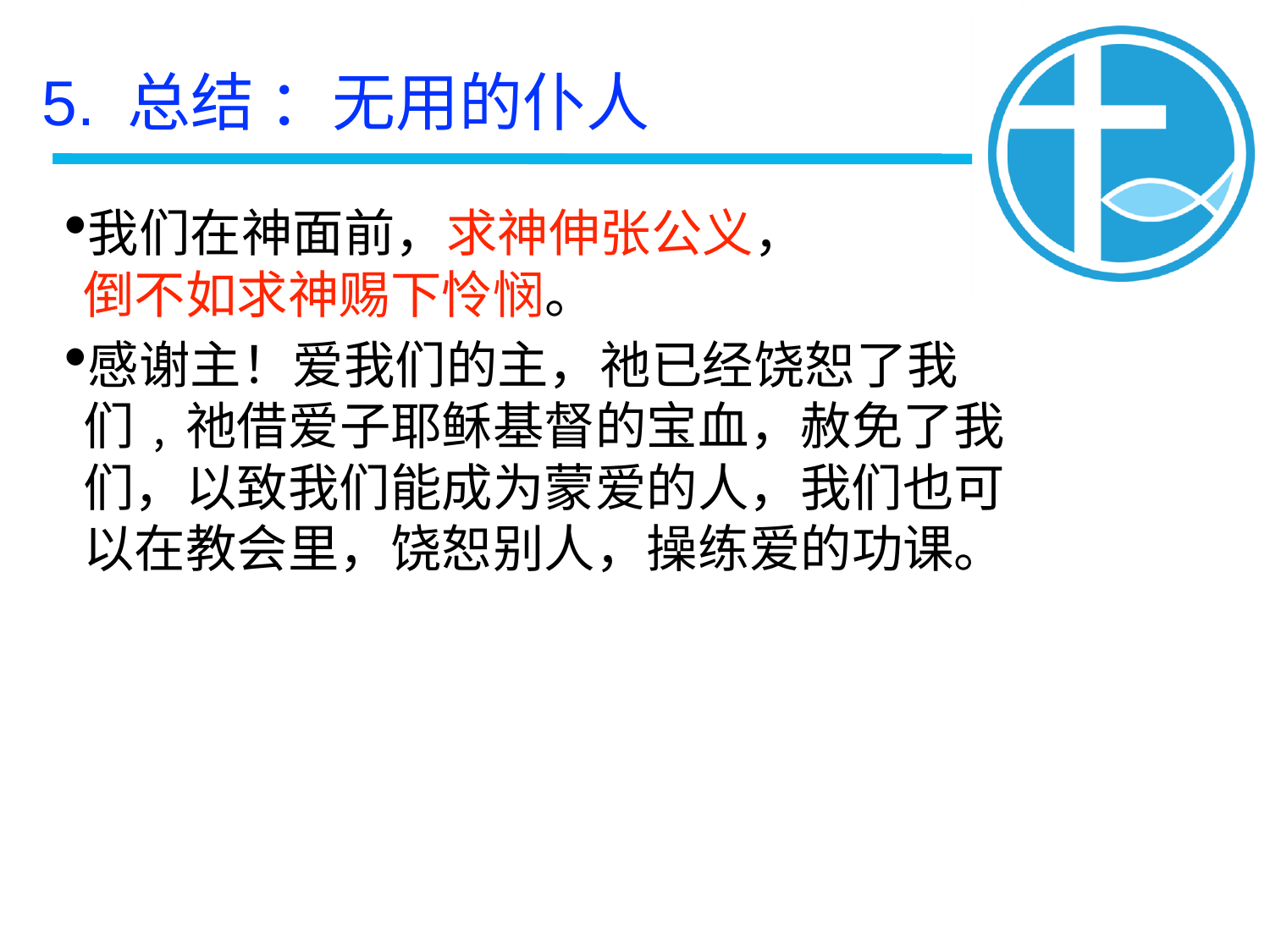

5. 总结 ：无用的仆人
我们在神面前，求神伸张公义，
倒不如求神赐下怜悯。
感谢主！爱我们的主，祂已经饶恕了我们﹐祂借爱子耶稣基督的宝血，赦免了我们，以致我们能成为蒙爱的人，我们也可以在教会里，饶恕别人，操练爱的功课。